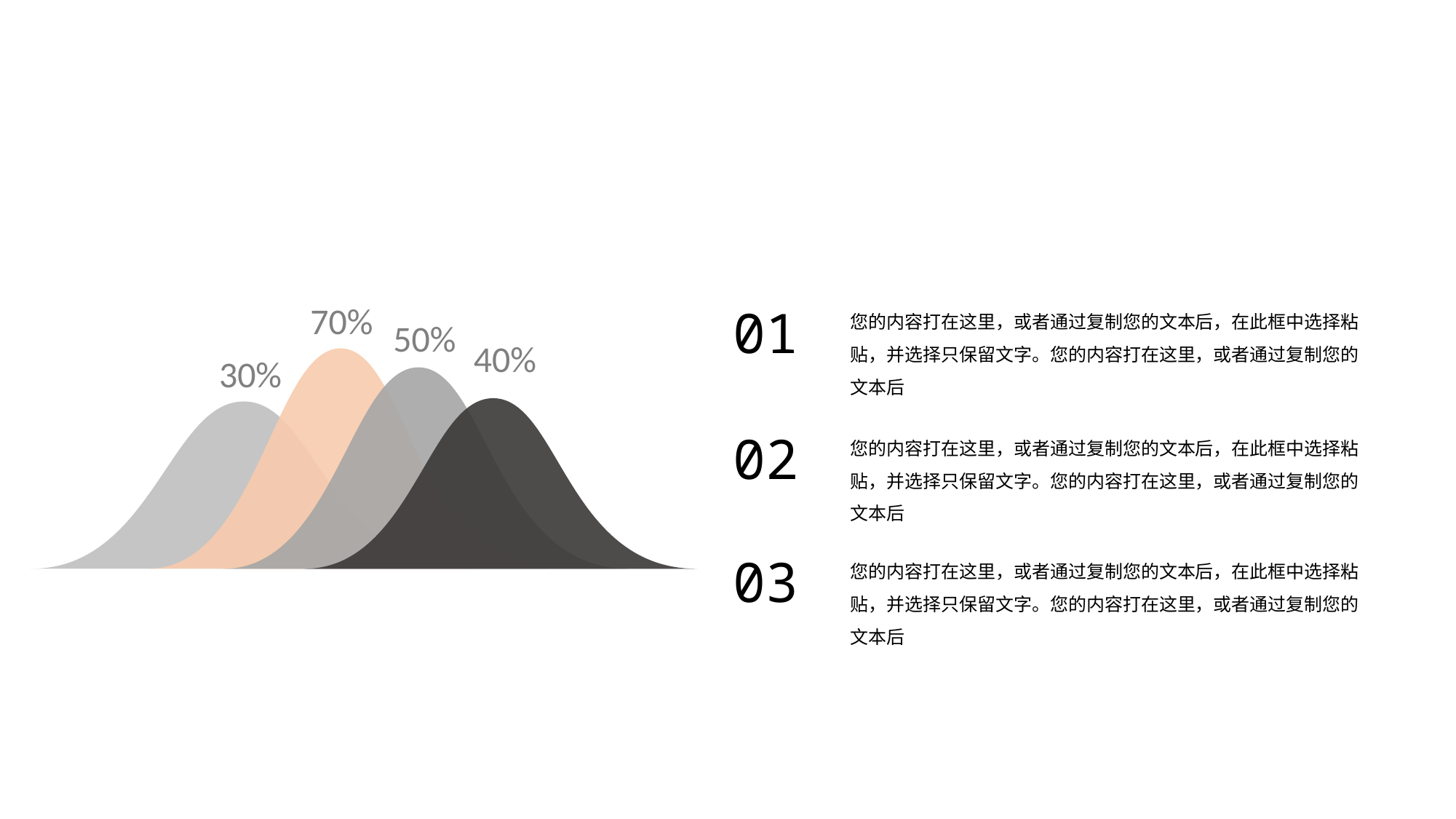

70%
50%
40%
30%

01
您的内容打在这里，或者通过复制您的文本后，在此框中选择粘贴，并选择只保留文字。您的内容打在这里，或者通过复制您的文本后
02
您的内容打在这里，或者通过复制您的文本后，在此框中选择粘贴，并选择只保留文字。您的内容打在这里，或者通过复制您的文本后
03
您的内容打在这里，或者通过复制您的文本后，在此框中选择粘贴，并选择只保留文字。您的内容打在这里，或者通过复制您的文本后